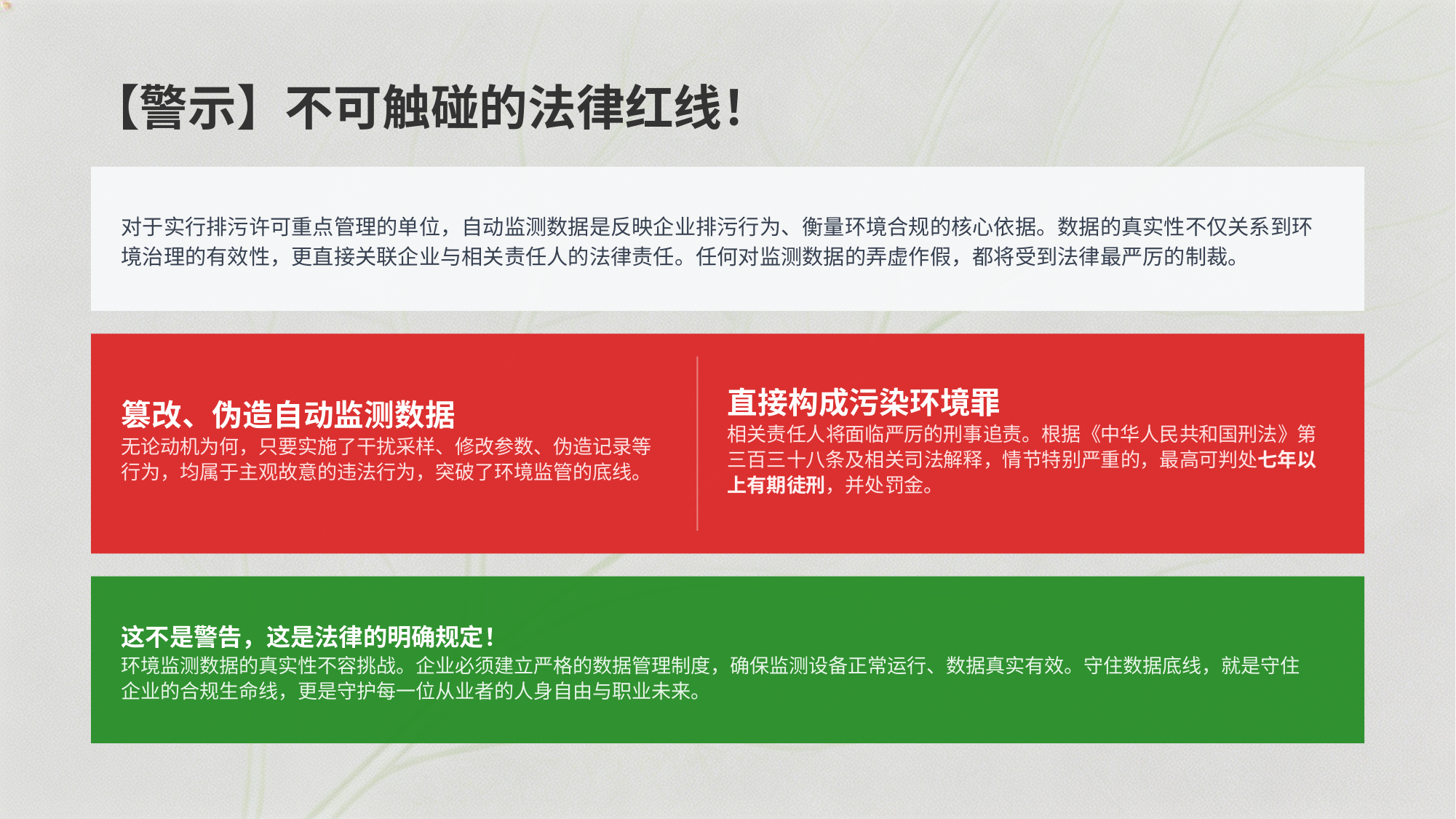

【警示】不可触碰的法律红线！

对于实行排污许可重点管理的单位，自动监测数据是反映企业排污行为、衡量环境合规的核心依据。数据的真实性不仅关系到环境治理的有效性，更直接关联企业与相关责任人的法律责任。任何对监测数据的弄虚作假，都将受到法律最严厉的制裁。

篡改、伪造自动监测数据
无论动机为何，只要实施了干扰采样、修改参数、伪造记录等行为，均属于主观故意的违法行为，突破了环境监管的底线。
直接构成污染环境罪
相关责任人将面临严厉的刑事追责。根据《中华人民共和国刑法》第三百三十八条及相关司法解释，情节特别严重的，最高可判处七年以上有期徒刑，并处罚金。

这不是警告，这是法律的明确规定！
环境监测数据的真实性不容挑战。企业必须建立严格的数据管理制度，确保监测设备正常运行、数据真实有效。守住数据底线，就是守住企业的合规生命线，更是守护每一位从业者的人身自由与职业未来。